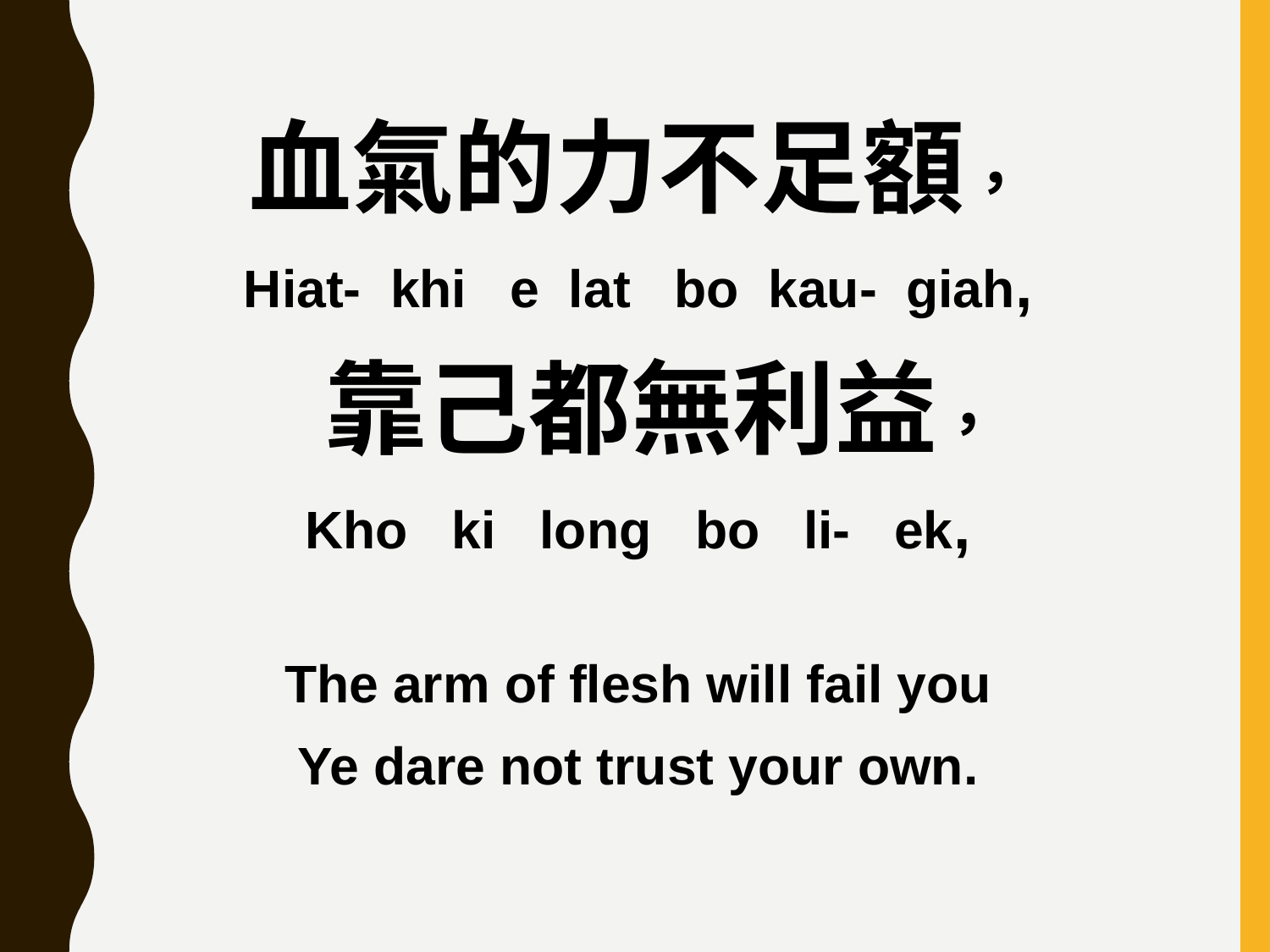

血氣的力不足額，
Hiat-  khi   e  lat   bo  kau-  giah,
 靠己都無利益，
Kho   ki   long   bo   li-   ek,

The arm of flesh will fail you
Ye dare not trust your own.